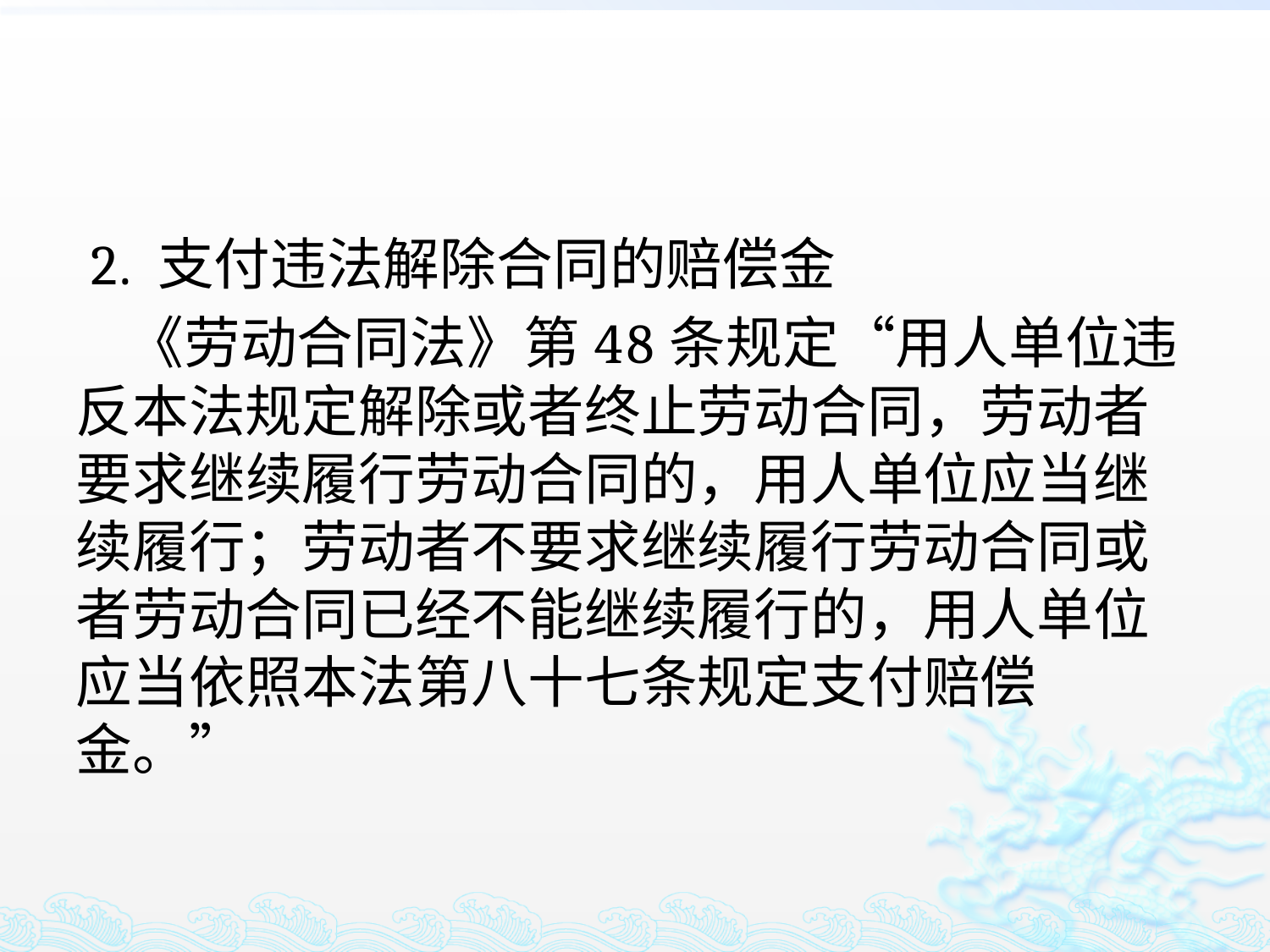

#
 2. 支付违法解除合同的赔偿金
   《劳动合同法》第48条规定“用人单位违反本法规定解除或者终止劳动合同，劳动者要求继续履行劳动合同的，用人单位应当继续履行；劳动者不要求继续履行劳动合同或者劳动合同已经不能继续履行的，用人单位应当依照本法第八十七条规定支付赔偿金。”